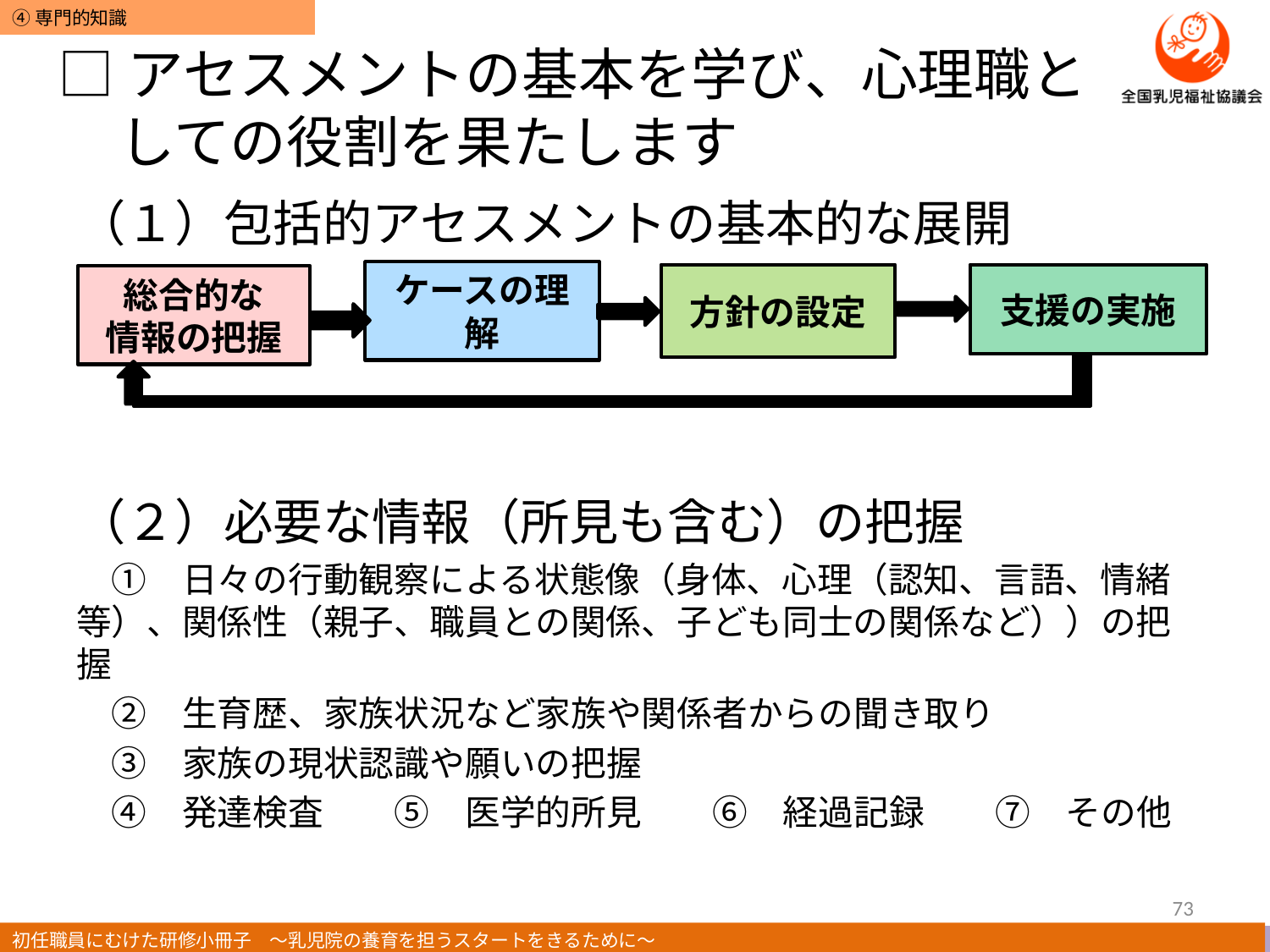

# □アセスメントの基本を学び、心理職としての役割を果たします
（１）包括的アセスメントの基本的な展開

（２）必要な情報（所見も含む）の把握
　①　日々の行動観察による状態像（身体、心理（認知、言語、情緒等）、関係性（親子、職員との関係、子ども同士の関係など））の把握
　②　生育歴、家族状況など家族や関係者からの聞き取り
　③　家族の現状認識や願いの把握
　④　発達検査　　⑤　医学的所見　　⑥　経過記録　　⑦　その他

ケースの理解
支援の実施
方針の設定

総合的な
情報の把握

73